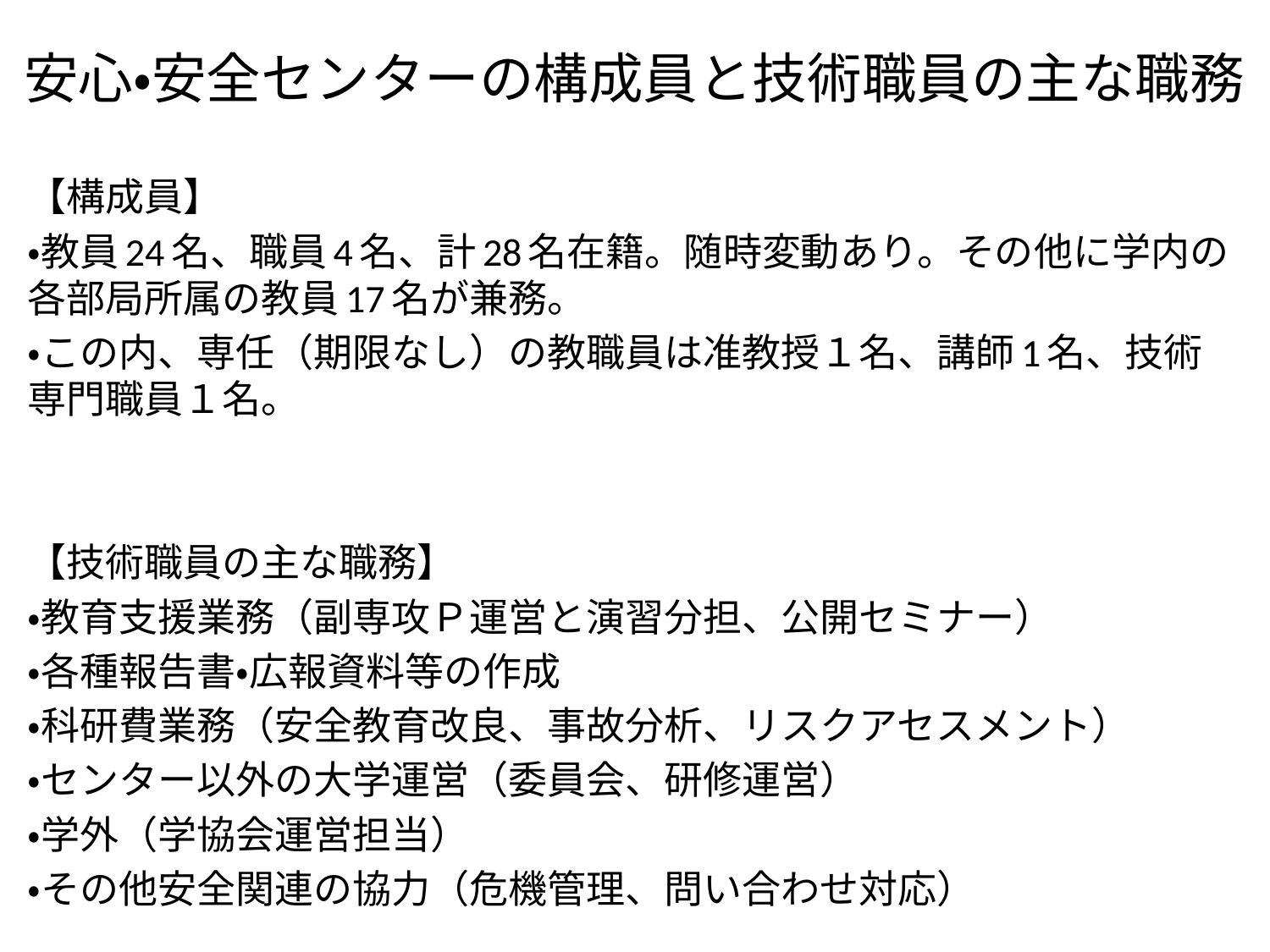

# 安心・安全センターの構成員と技術職員の主な職務
【構成員】
・教員24名、職員4名、計28名在籍。随時変動あり。その他に学内の各部局所属の教員17名が兼務。
・この内、専任（期限なし）の教職員は准教授１名、講師1名、技術専門職員１名。

【技術職員の主な職務】
・教育支援業務（副専攻Ｐ運営と演習分担、公開セミナー）
・各種報告書・広報資料等の作成
・科研費業務（安全教育改良、事故分析、リスクアセスメント）
・センター以外の大学運営（委員会、研修運営）
・学外（学協会運営担当）
・その他安全関連の協力（危機管理、問い合わせ対応）